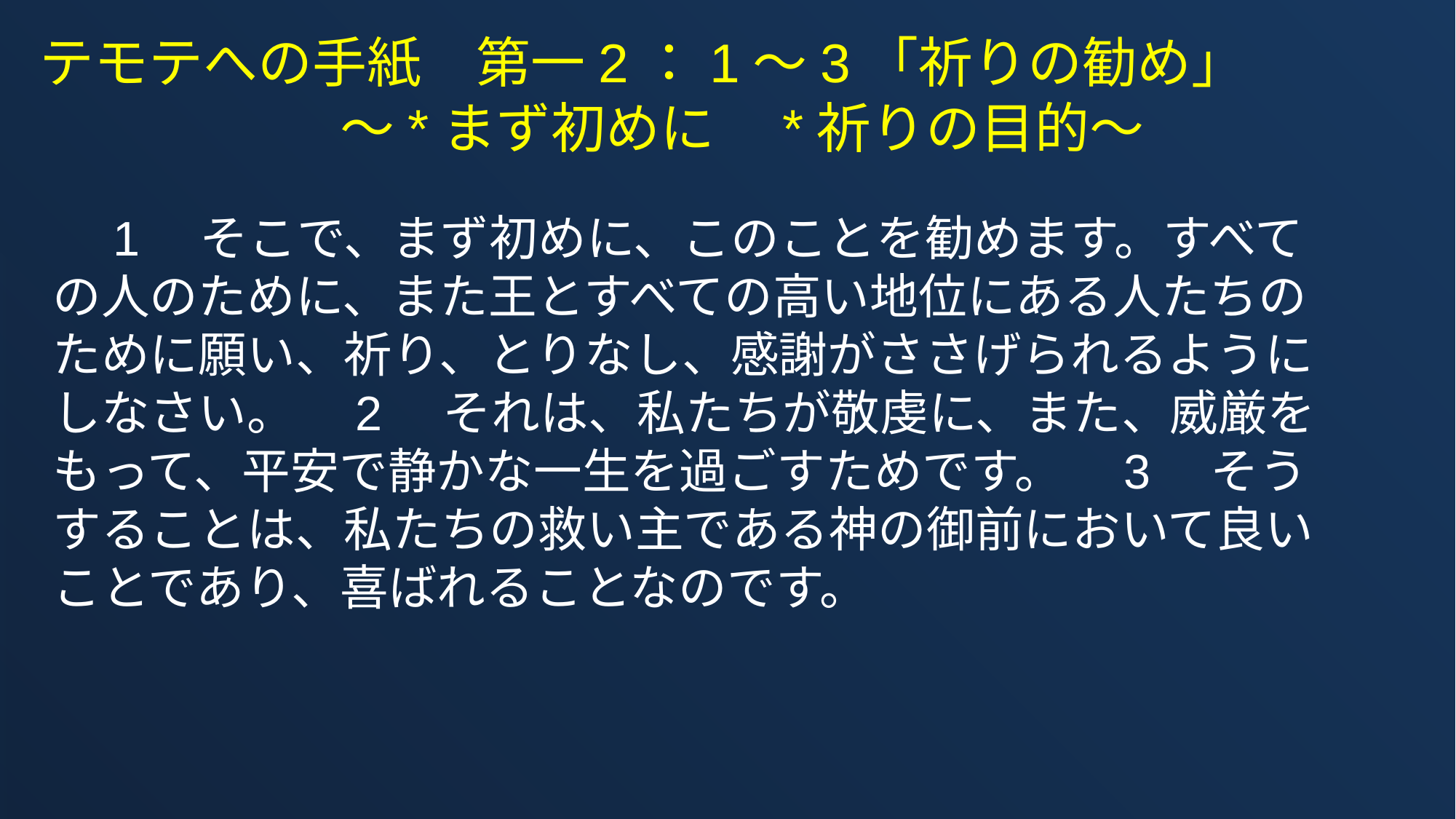

テモテへの手紙　第一2：1～3「祈りの勧め」
～*まず初めに　*祈りの目的～
　1　そこで、まず初めに、このことを勧めます。すべての人のために、また王とすべての高い地位にある人たちのために願い、祈り、とりなし、感謝がささげられるようにしなさい。　2　それは、私たちが敬虔に、また、威厳をもって、平安で静かな一生を過ごすためです。　3　そうすることは、私たちの救い主である神の御前において良いことであり、喜ばれることなのです。